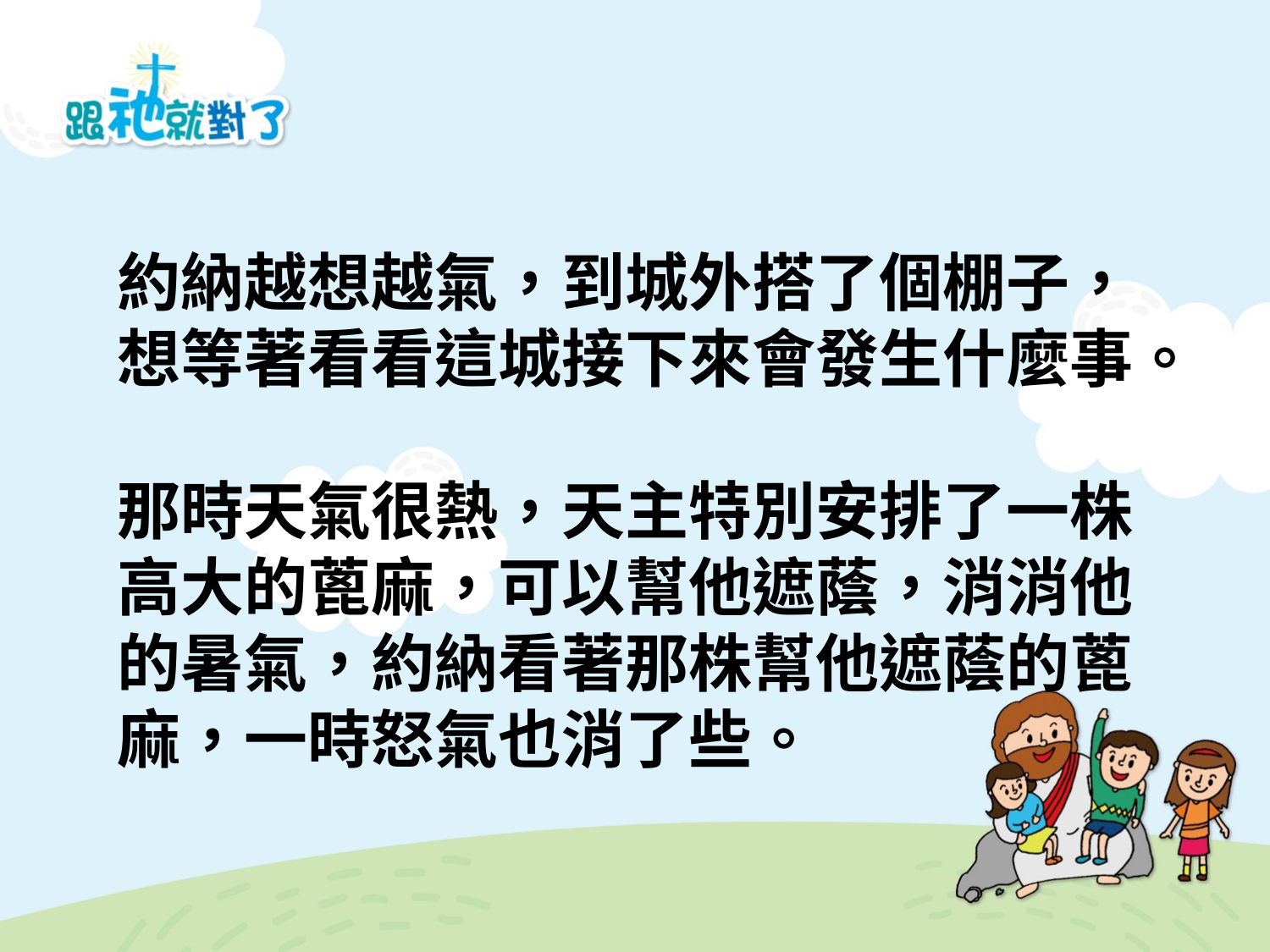

約納越想越氣，到城外搭了個棚子，想等著看看這城接下來會發生什麼事。

那時天氣很熱，天主特別安排了一株高大的蓖麻，可以幫他遮蔭，消消他的暑氣，約納看著那株幫他遮蔭的蓖麻，一時怒氣也消了些。